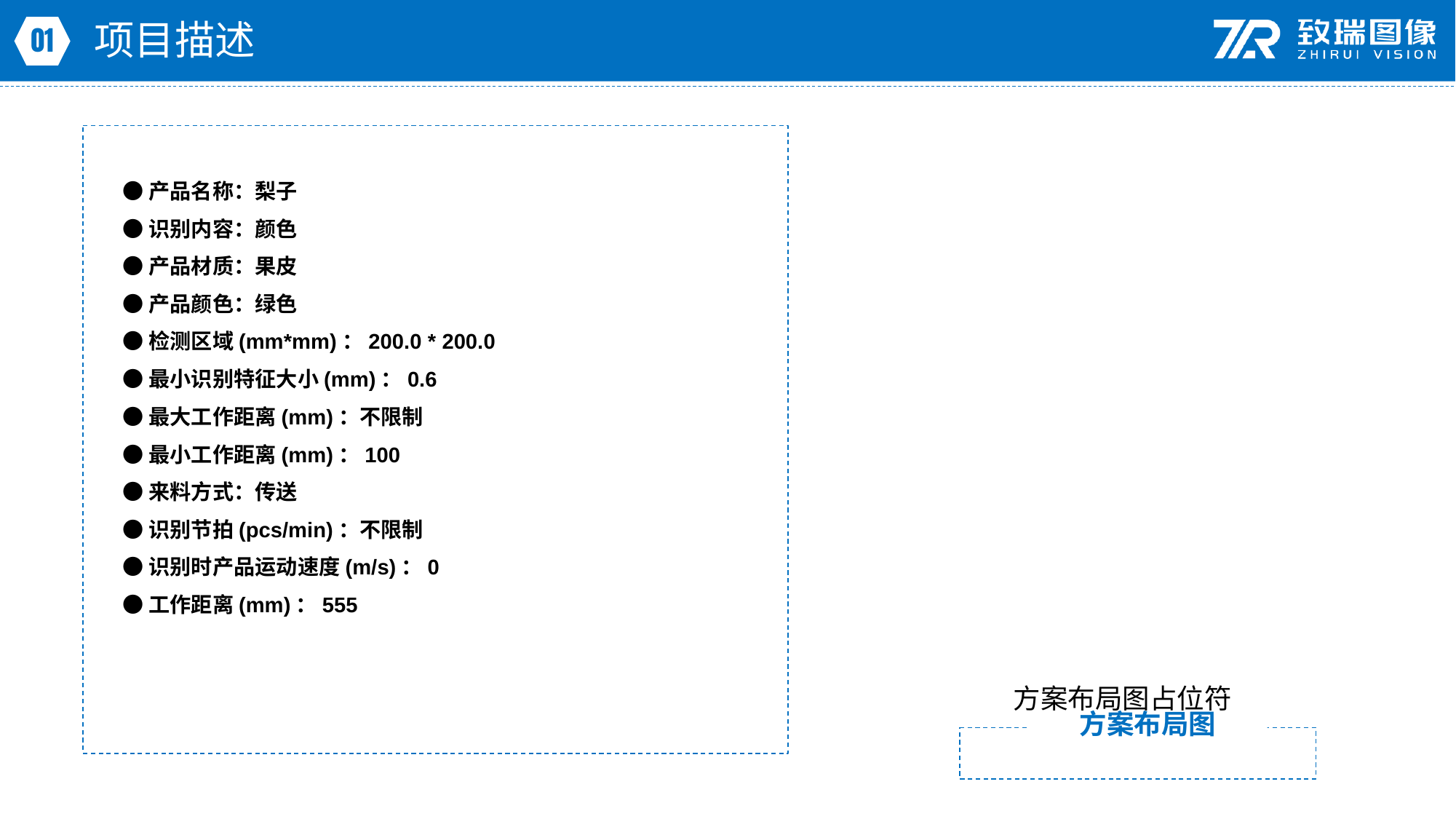

项目描述
01

●产品名称：梨子
●识别内容：颜色
●产品材质：果皮
●产品颜色：绿色
●检测区域(mm*mm)：200.0 * 200.0
●最小识别特征大小(mm)：0.6
●最大工作距离(mm)：不限制
●最小工作距离(mm)：100
●来料方式：传送
●识别节拍(pcs/min)：不限制
●识别时产品运动速度(m/s)：0
●工作距离(mm)：555
方案布局图占位符
方案布局图